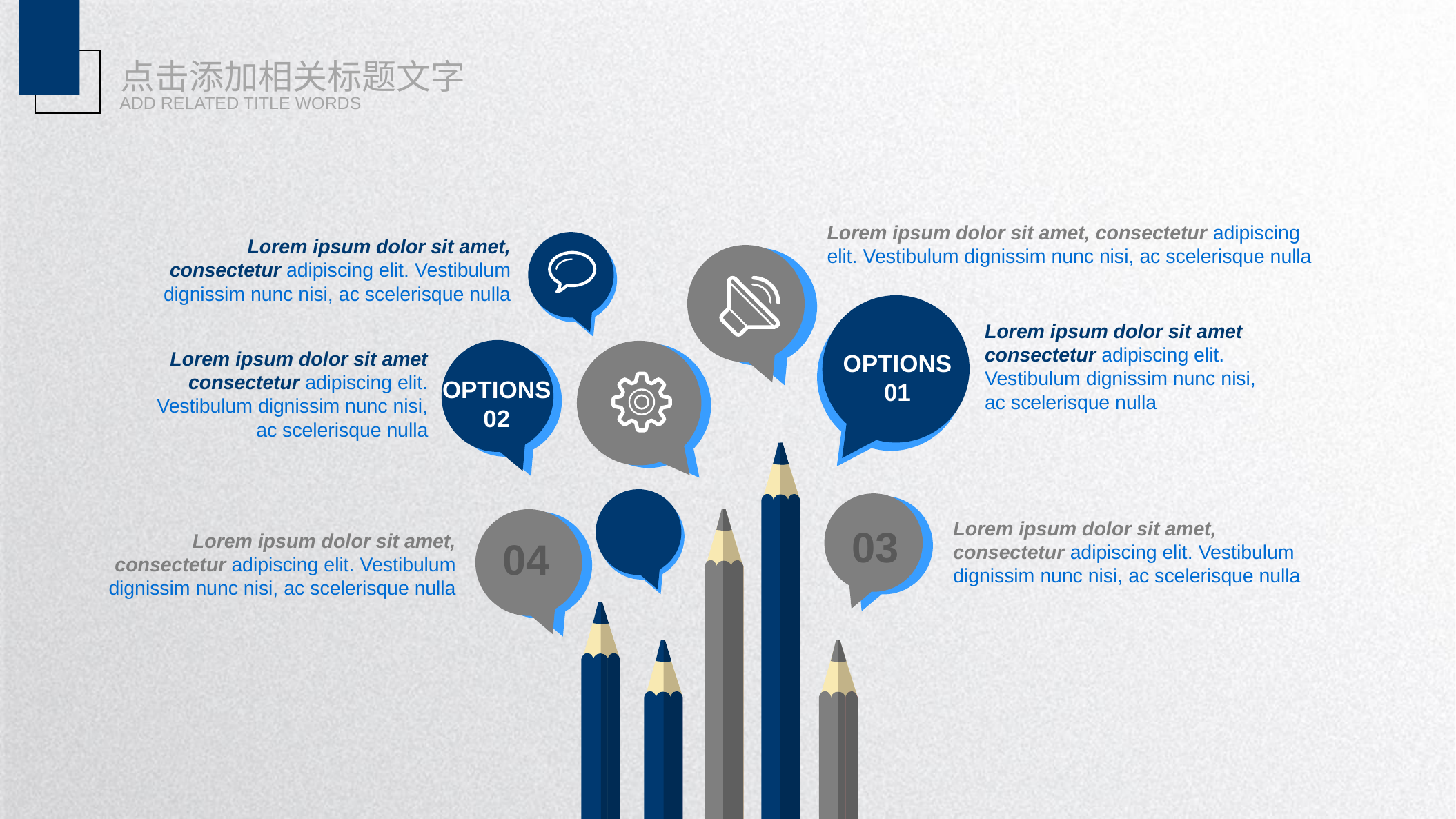

点击添加相关标题文字
ADD RELATED TITLE WORDS
Lorem ipsum dolor sit amet, consectetur adipiscing elit. Vestibulum dignissim nunc nisi, ac scelerisque nulla
Lorem ipsum dolor sit amet, consectetur adipiscing elit. Vestibulum dignissim nunc nisi, ac scelerisque nulla

OPTIONS
01
Lorem ipsum dolor sit amet consectetur adipiscing elit. Vestibulum dignissim nunc nisi, ac scelerisque nulla

OPTIONS
02
Lorem ipsum dolor sit amet consectetur adipiscing elit. Vestibulum dignissim nunc nisi, ac scelerisque nulla

03

04

Lorem ipsum dolor sit amet, consectetur adipiscing elit. Vestibulum dignissim nunc nisi, ac scelerisque nulla
Lorem ipsum dolor sit amet, consectetur adipiscing elit. Vestibulum dignissim nunc nisi, ac scelerisque nulla